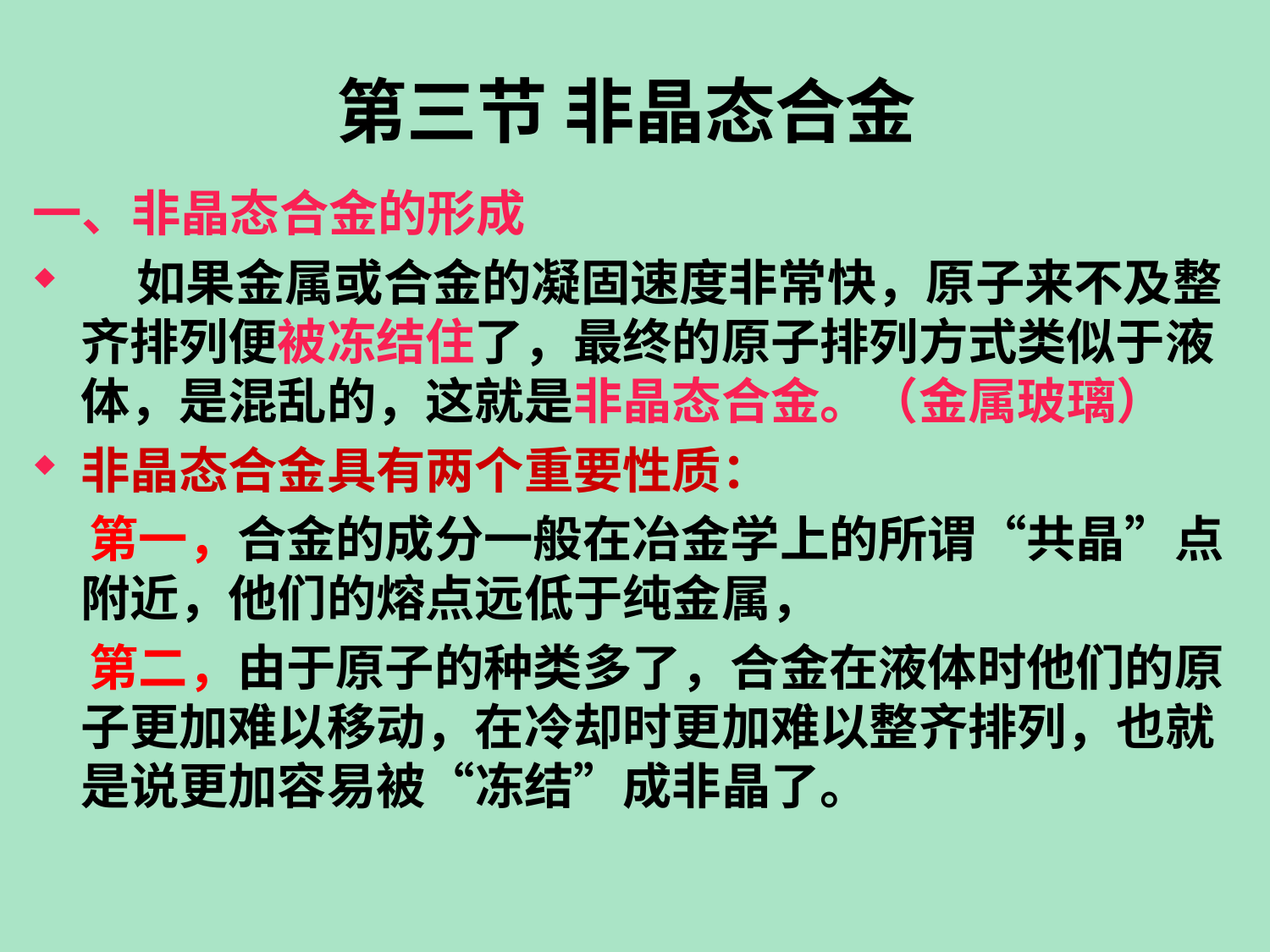

第三节 非晶态合金
一、非晶态合金的形成
    如果金属或合金的凝固速度非常快，原子来不及整齐排列便被冻结住了，最终的原子排列方式类似于液体，是混乱的，这就是非晶态合金。（金属玻璃）
非晶态合金具有两个重要性质：
    第一，合金的成分一般在冶金学上的所谓“共晶”点附近，他们的熔点远低于纯金属，
    第二，由于原子的种类多了，合金在液体时他们的原子更加难以移动，在冷却时更加难以整齐排列，也就是说更加容易被“冻结”成非晶了。